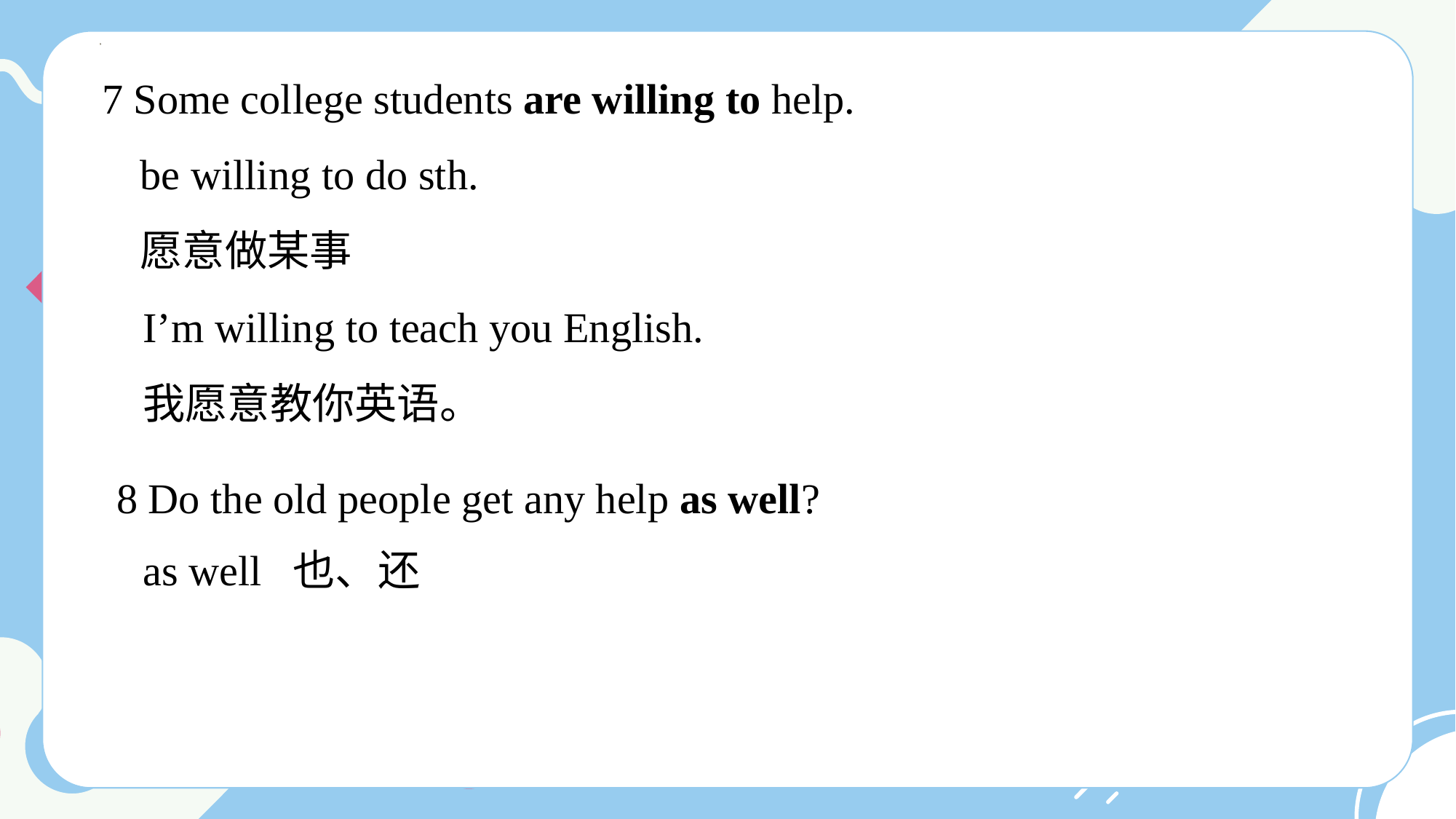

7 Some college students are willing to help.
be willing to do sth.
愿意做某事
I’m willing to teach you English.
我愿意教你英语。
8 Do the old people get any help as well?
as well  也、还